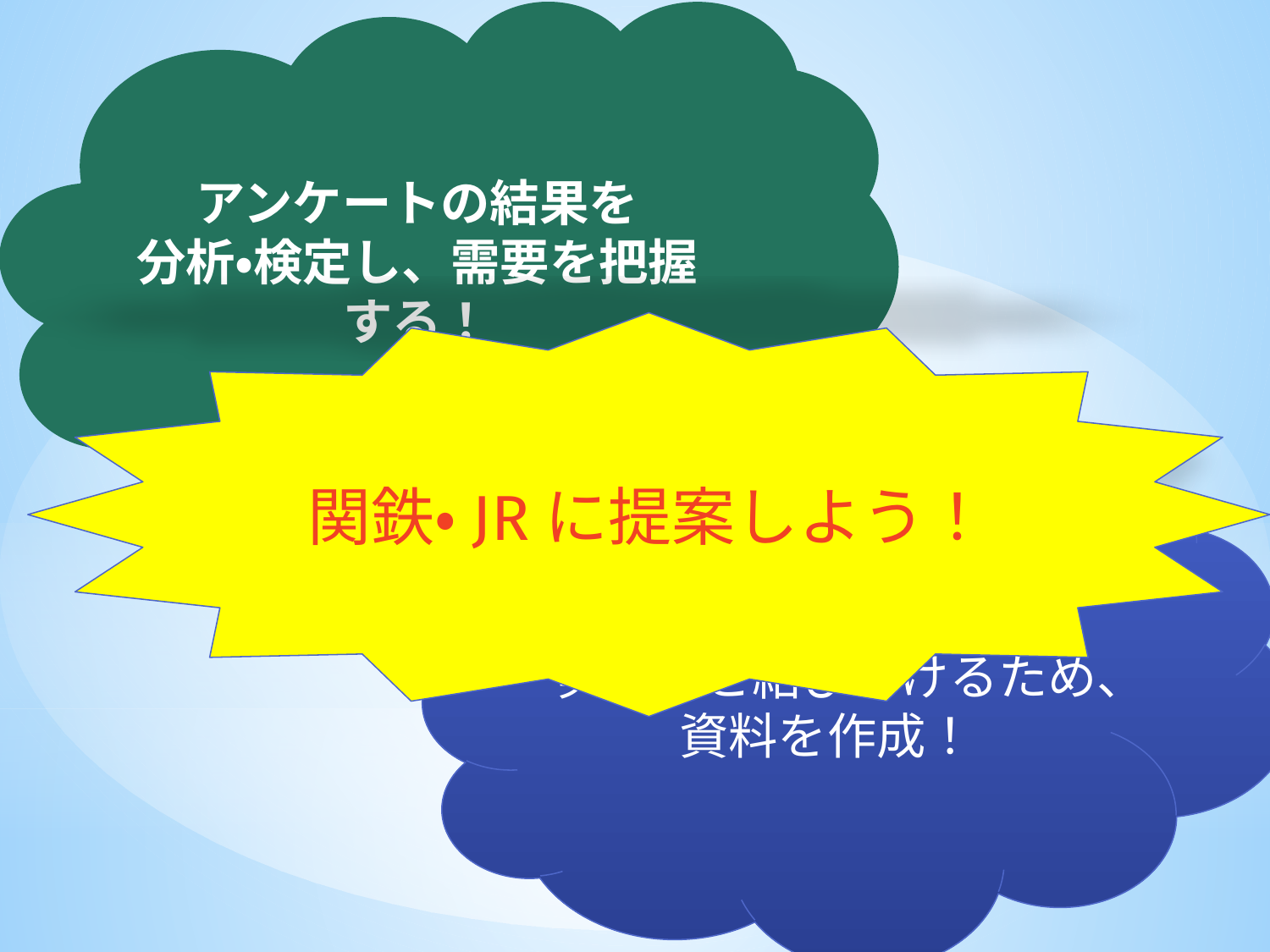

アンケートの結果を
分析・検定し、需要を把握する！
関鉄・JRに提案しよう！
実現へと結びつけるため、資料を作成！